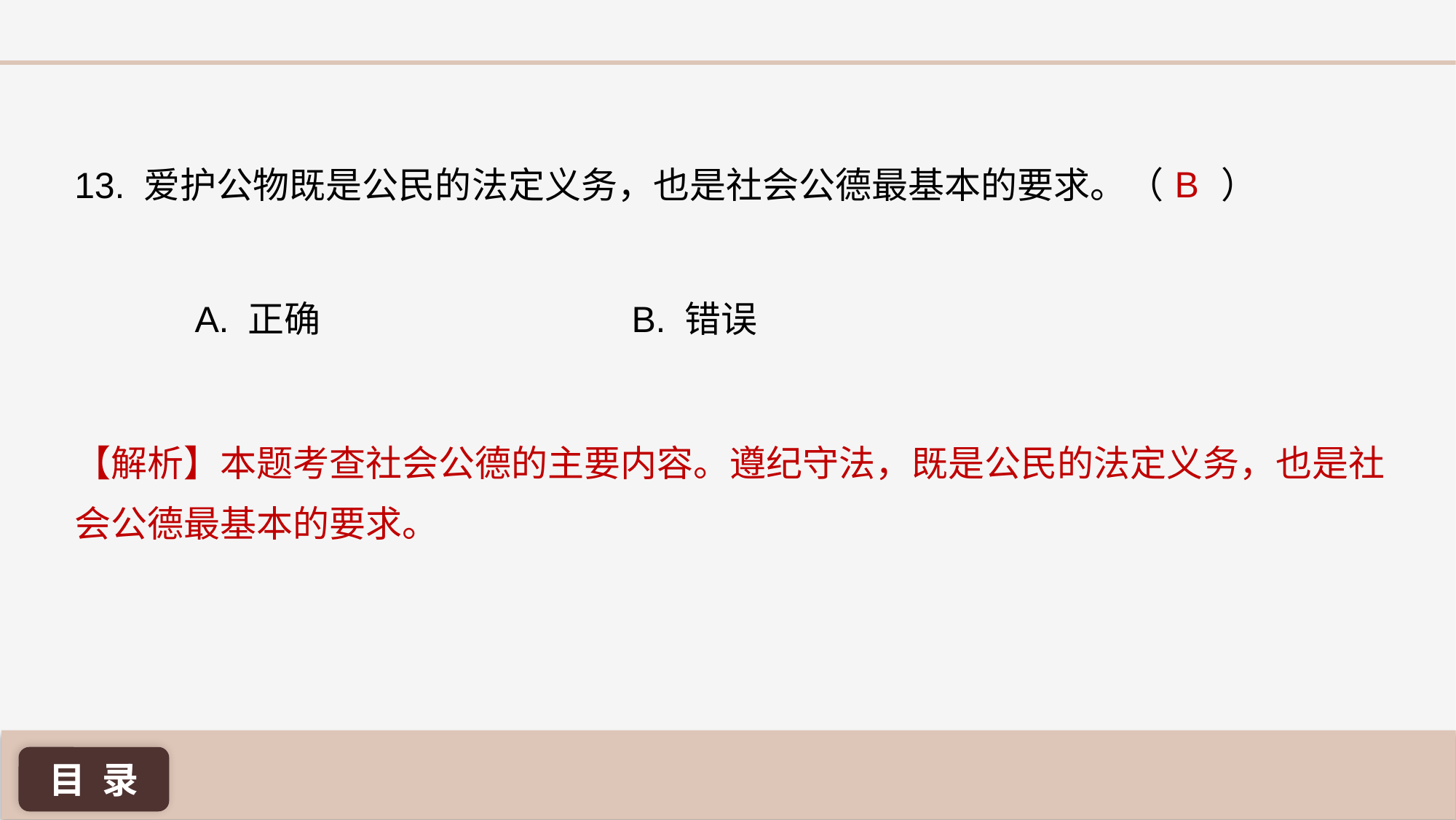

B
13. 爱护公物既是公民的法定义务，也是社会公德最基本的要求。（ 	）
A. 正确 			B. 错误
【解析】本题考查社会公德的主要内容。遵纪守法，既是公民的法定义务，也是社会公德最基本的要求。